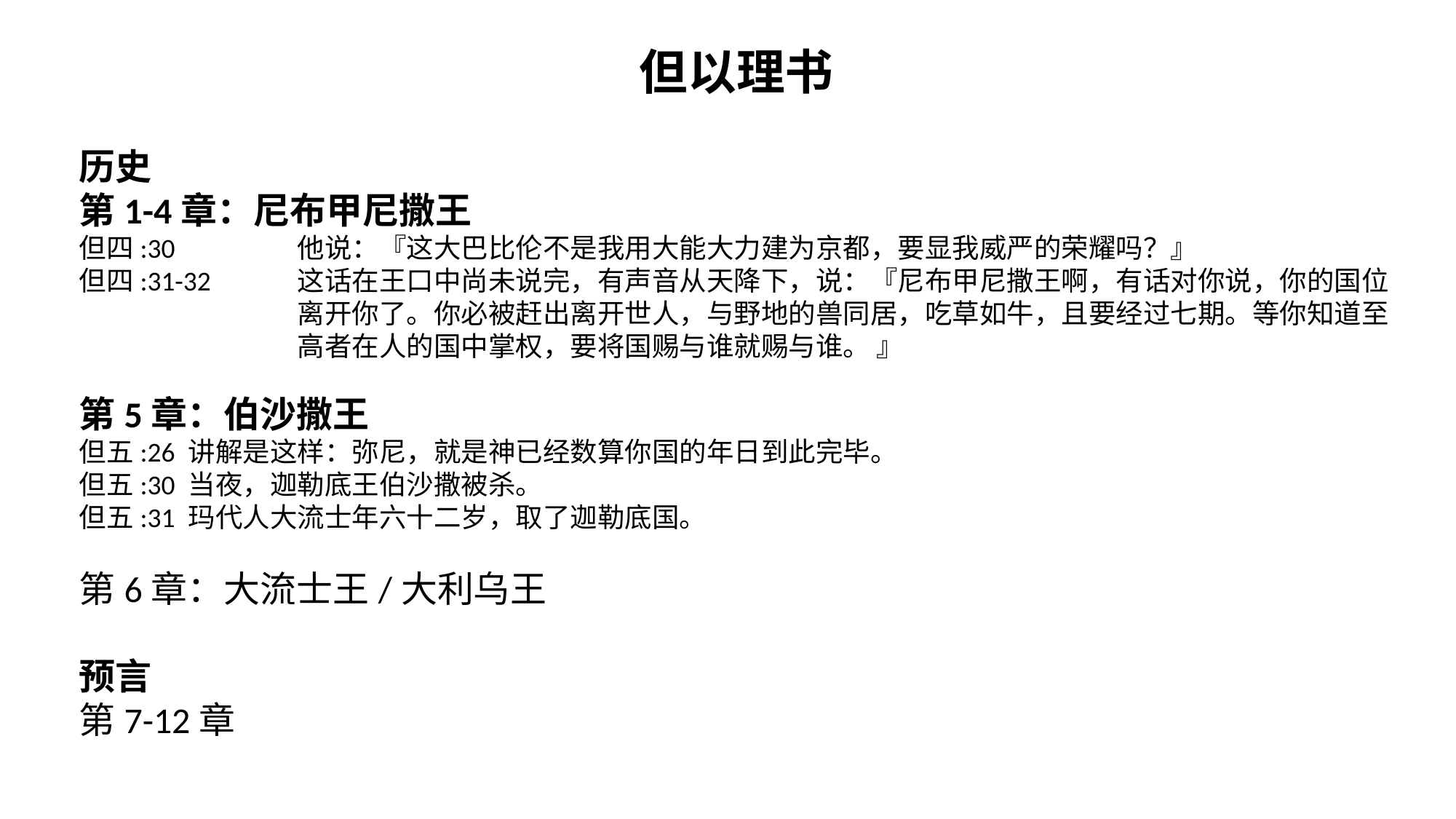

但以理书

历史
第1-4章：尼布甲尼撒王
但四:30		他说：『这大巴比伦不是我用大能大力建为京都，要显我威严的荣耀吗？』
但四:31-32	这话在王口中尚未说完，有声音从天降下，说：『尼布甲尼撒王啊，有话对你说，你的国位		离开你了。你必被赶出离开世人，与野地的兽同居，吃草如牛，且要经过七期。等你知道至		高者在人的国中掌权，要将国赐与谁就赐与谁。 』

第5章：伯沙撒王
但五:26	讲解是这样：弥尼，就是神已经数算你国的年日到此完毕。
但五:30	当夜，迦勒底王伯沙撒被杀。
但五:31	玛代人大流士年六十二岁，取了迦勒底国。

第6章：大流士王/大利乌王

预言
第7-12章